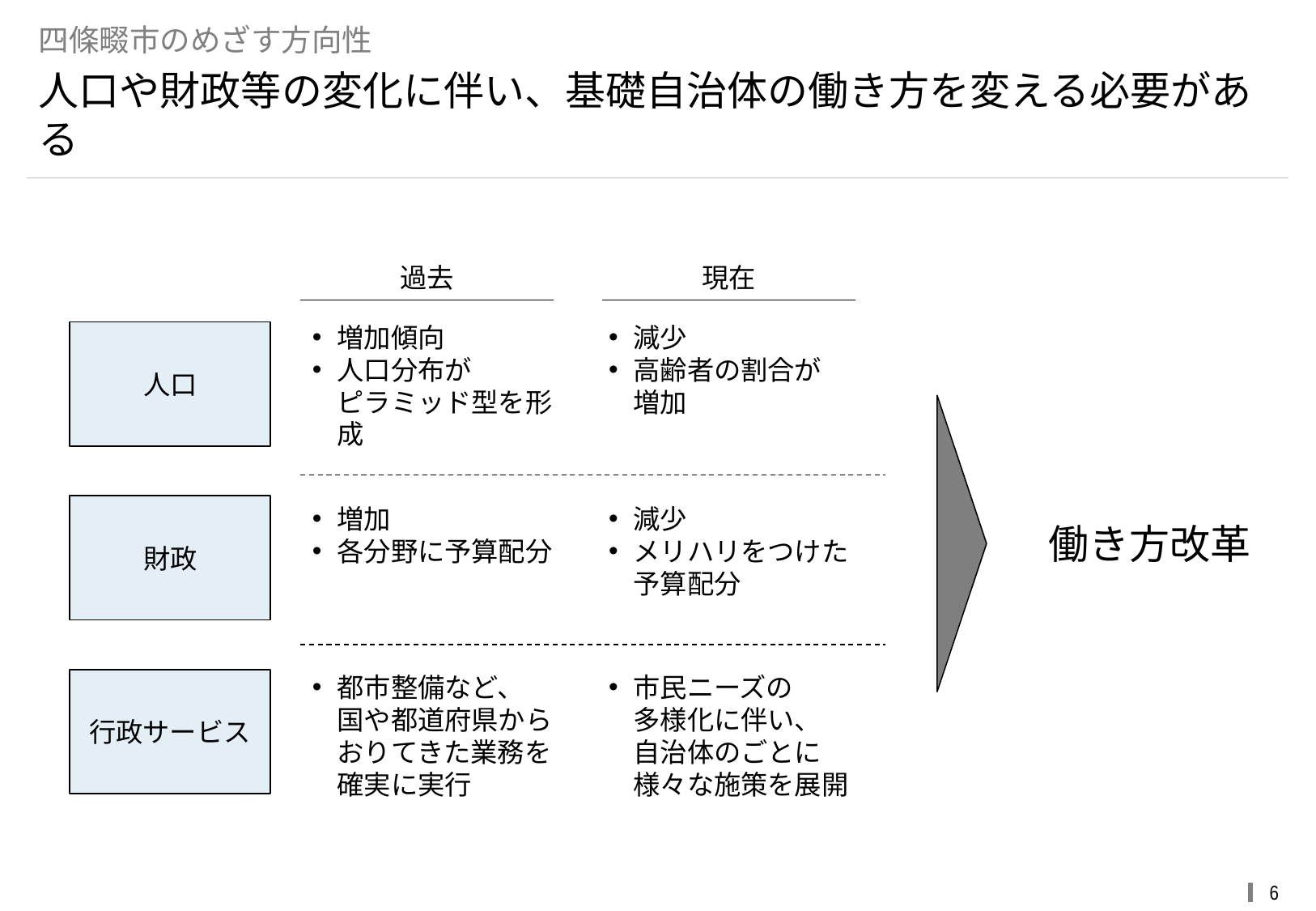

# 四條畷市のめざす方向性
人口や財政等の変化に伴い、基礎自治体の働き方を変える必要がある
過去
現在
増加傾向
人口分布が
ピラミッド型を形成

減少
高齢者の割合が
増加
人口
財政
増加
各分野に予算配分

減少
メリハリをつけた
予算配分
働き方改革

都市整備など、
国や都道府県から
おりてきた業務を
確実に実行
市民ニーズの
多様化に伴い、
自治体のごとに
様々な施策を展開
行政サービス